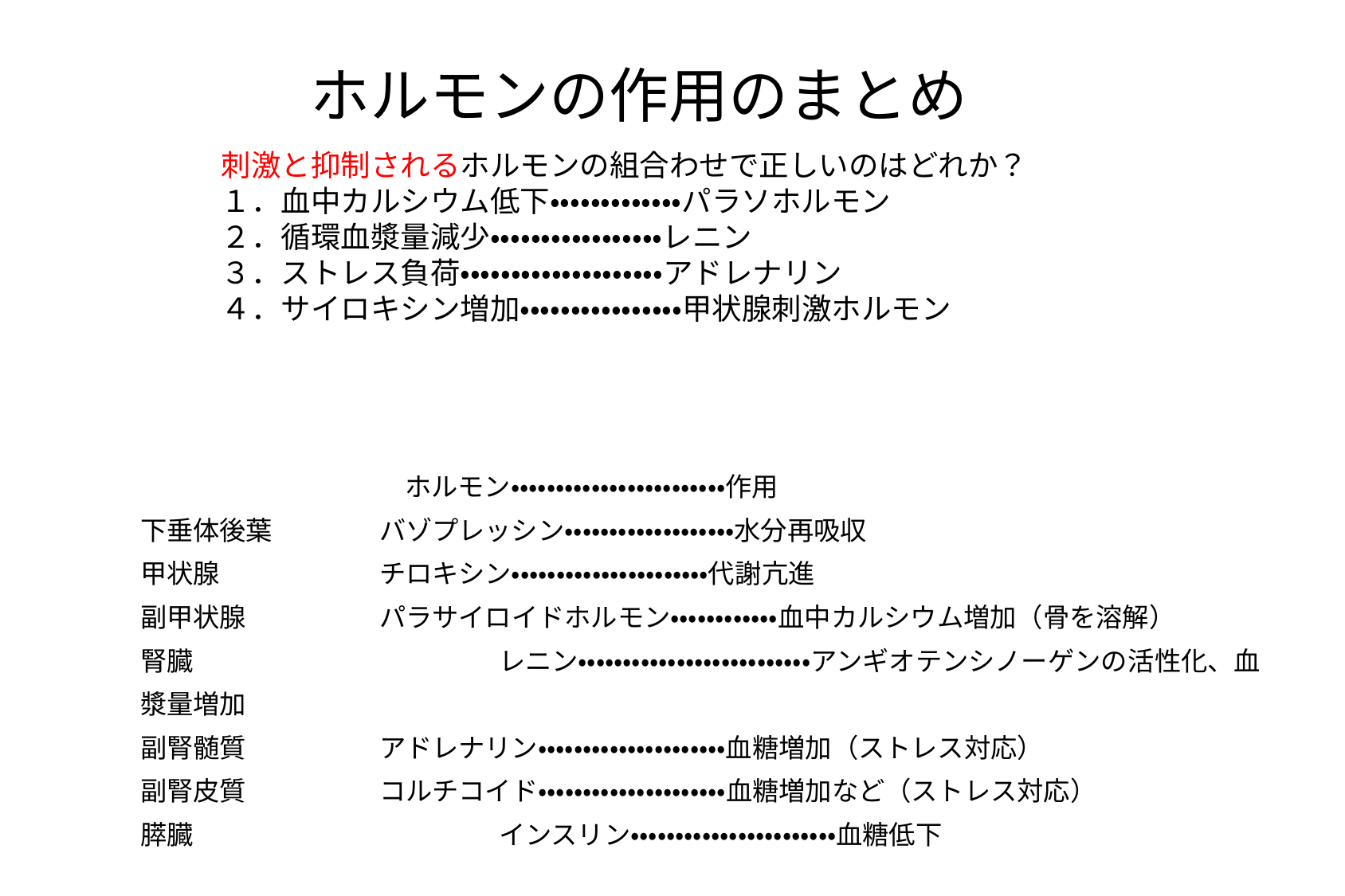

ホルモンの作用のまとめ
刺激と抑制されるホルモンの組合わせで正しいのはどれか？
１．血中カルシウム低下・・・・・・・・・・・・・パラソホルモン
２．循環血漿量減少・・・・・・・・・・・・・・・・・レニン
３．ストレス負荷・・・・・・・・・・・・・・・・・・・・アドレナリン
４．サイロキシン増加・・・・・・・・・・・・・・・・甲状腺刺激ホルモン　　　　〇

　　　　　　　　　　ホルモン・・・・・・・・・・・・・・・・・・・・・・・・作用
下垂体後葉	バゾプレッシン・・・・・・・・・・・・・・・・・・・水分再吸収
甲状腺		チロキシン・・・・・・・・・・・・・・・・・・・・・・代謝亢進
副甲状腺		パラサイロイドホルモン・・・・・・・・・・・・血中カルシウム増加（骨を溶解）
腎臓			レニン・・・・・・・・・・・・・・・・・・・・・・・・・・アンギオテンシノーゲンの活性化、血漿量増加
副腎髄質		アドレナリン・・・・・・・・・・・・・・・・・・・・・血糖増加（ストレス対応）
副腎皮質		コルチコイド・・・・・・・・・・・・・・・・・・・・・血糖増加など（ストレス対応）
膵臓			インスリン・・・・・・・・・・・・・・・・・・・・・・・血糖低下